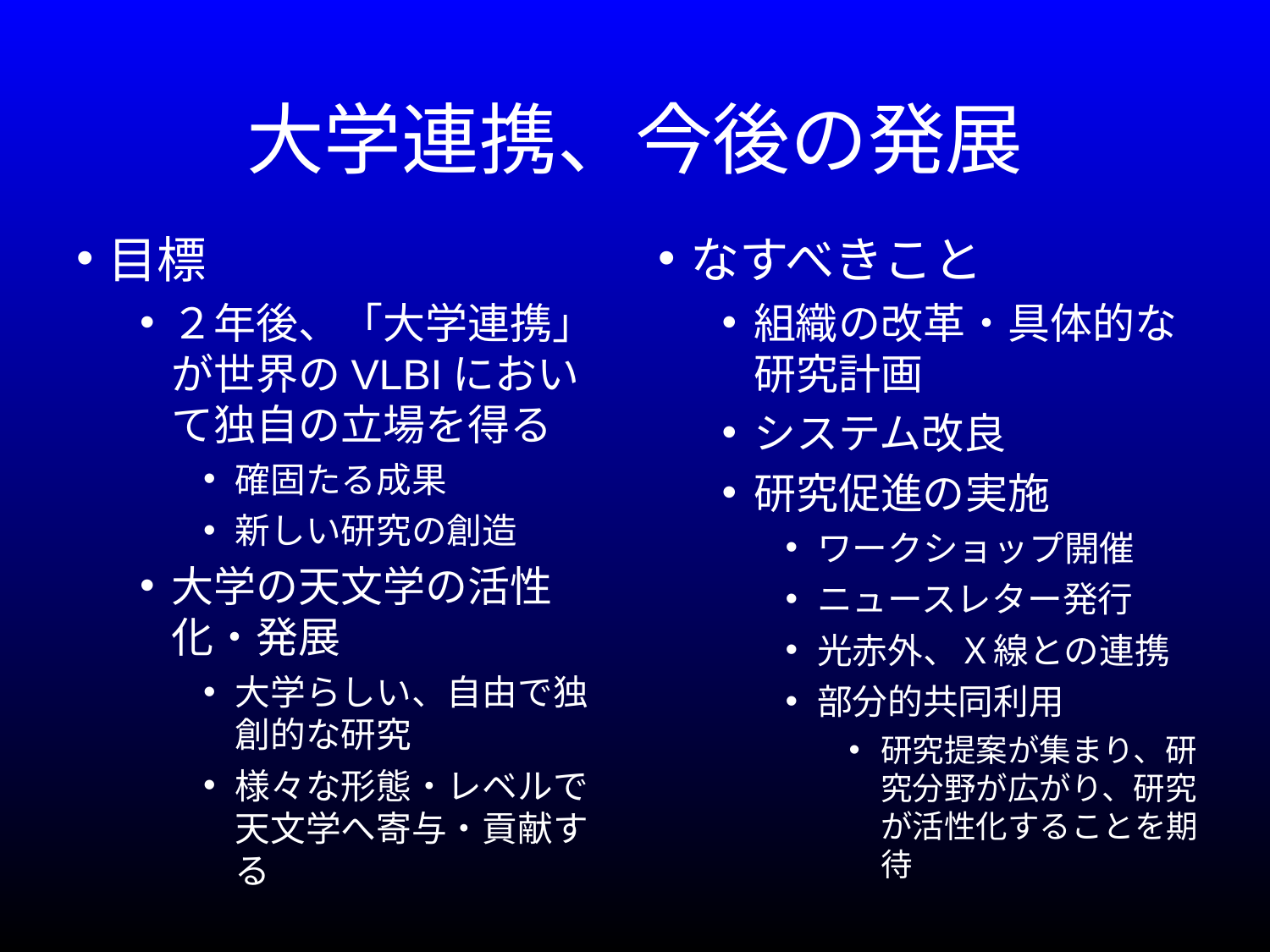

# 大学連携、今後の発展
目標
２年後、「大学連携」が世界のVLBIにおいて独自の立場を得る
確固たる成果
新しい研究の創造
大学の天文学の活性化・発展
大学らしい、自由で独創的な研究
様々な形態・レベルで天文学へ寄与・貢献する
なすべきこと
組織の改革・具体的な研究計画
システム改良
研究促進の実施
ワークショップ開催
ニュースレター発行
光赤外、Ｘ線との連携
部分的共同利用
研究提案が集まり、研究分野が広がり、研究が活性化することを期待